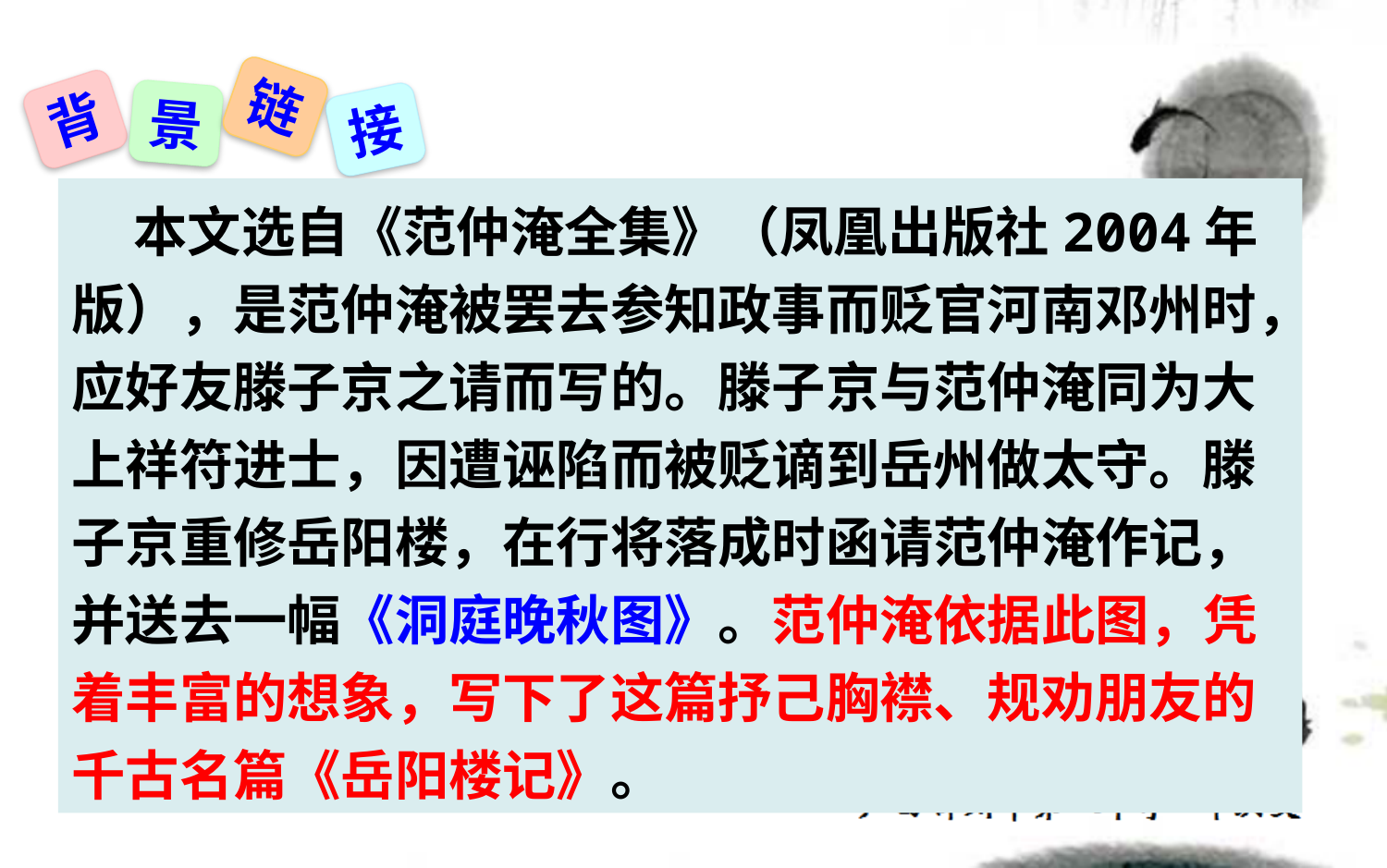

链
背
景
接
    本文选自《范仲淹全集》（凤凰出版社2004年版），是范仲淹被罢去参知政事而贬官河南邓州时，应好友滕子京之请而写的。滕子京与范仲淹同为大上祥符进士，因遭诬陷而被贬谪到岳州做太守。滕子京重修岳阳楼，在行将落成时函请范仲淹作记，并送去一幅《洞庭晚秋图》。范仲淹依据此图，凭着丰富的想象，写下了这篇抒己胸襟、规劝朋友的千古名篇《岳阳楼记》。